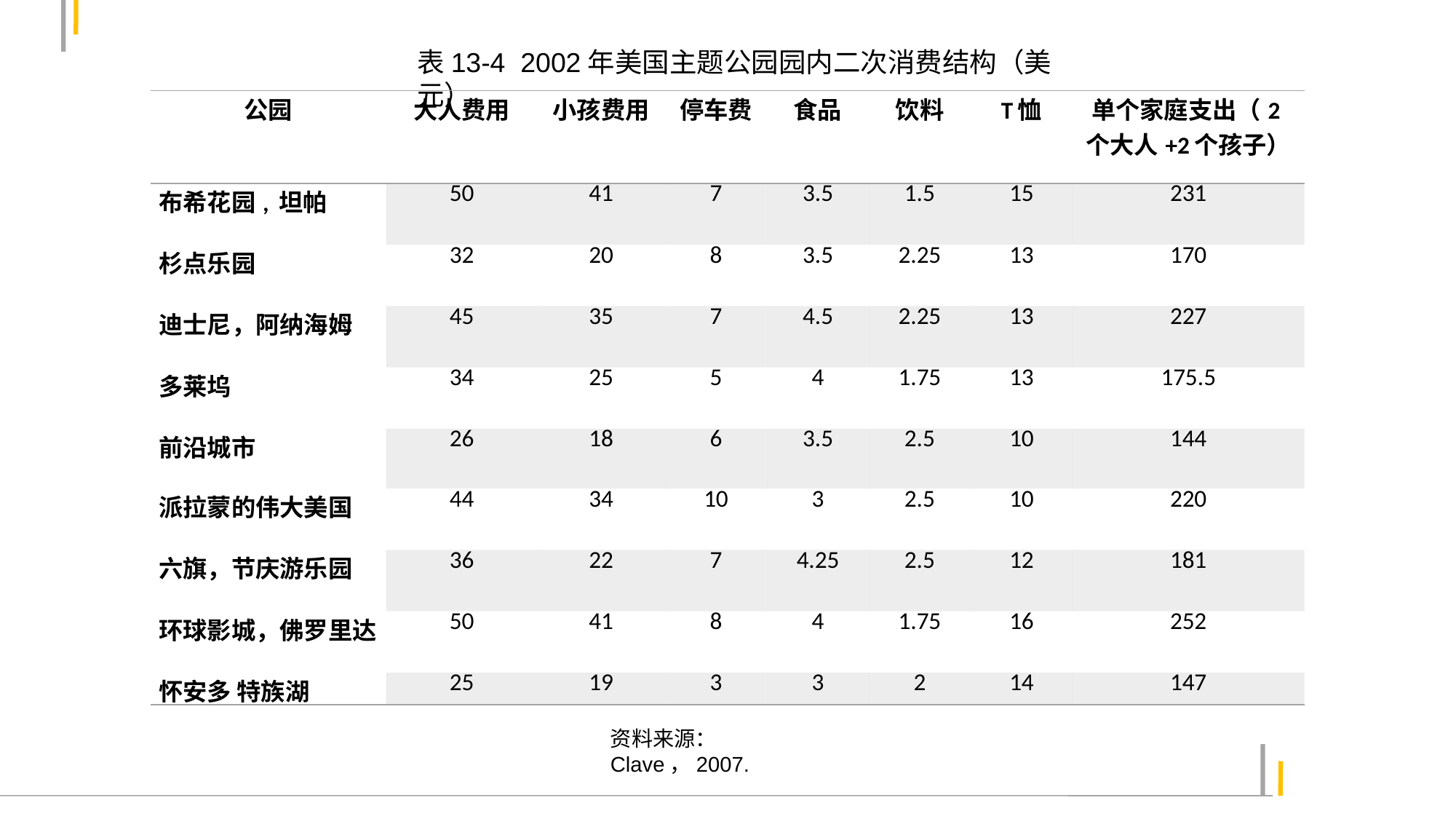

表13-4  2002年美国主题公园园内二次消费结构（美元）
| 公园 | 大人费用 | 小孩费用 | 停车费 | 食品 | 饮料 | T恤 | 单个家庭支出（2个大人+2个孩子） |
| --- | --- | --- | --- | --- | --- | --- | --- |
| 布希花园, 坦帕 | 50 | 41 | 7 | 3.5 | 1.5 | 15 | 231 |
| 杉点乐园 | 32 | 20 | 8 | 3.5 | 2.25 | 13 | 170 |
| 迪士尼，阿纳海姆 | 45 | 35 | 7 | 4.5 | 2.25 | 13 | 227 |
| 多莱坞 | 34 | 25 | 5 | 4 | 1.75 | 13 | 175.5 |
| 前沿城市 | 26 | 18 | 6 | 3.5 | 2.5 | 10 | 144 |
| 派拉蒙的伟大美国 | 44 | 34 | 10 | 3 | 2.5 | 10 | 220 |
| 六旗，节庆游乐园 | 36 | 22 | 7 | 4.25 | 2.5 | 12 | 181 |
| 环球影城，佛罗里达 | 50 | 41 | 8 | 4 | 1.75 | 16 | 252 |
| 怀安多 特族湖 | 25 | 19 | 3 | 3 | 2 | 14 | 147 |
资料来源：Clave，2007.